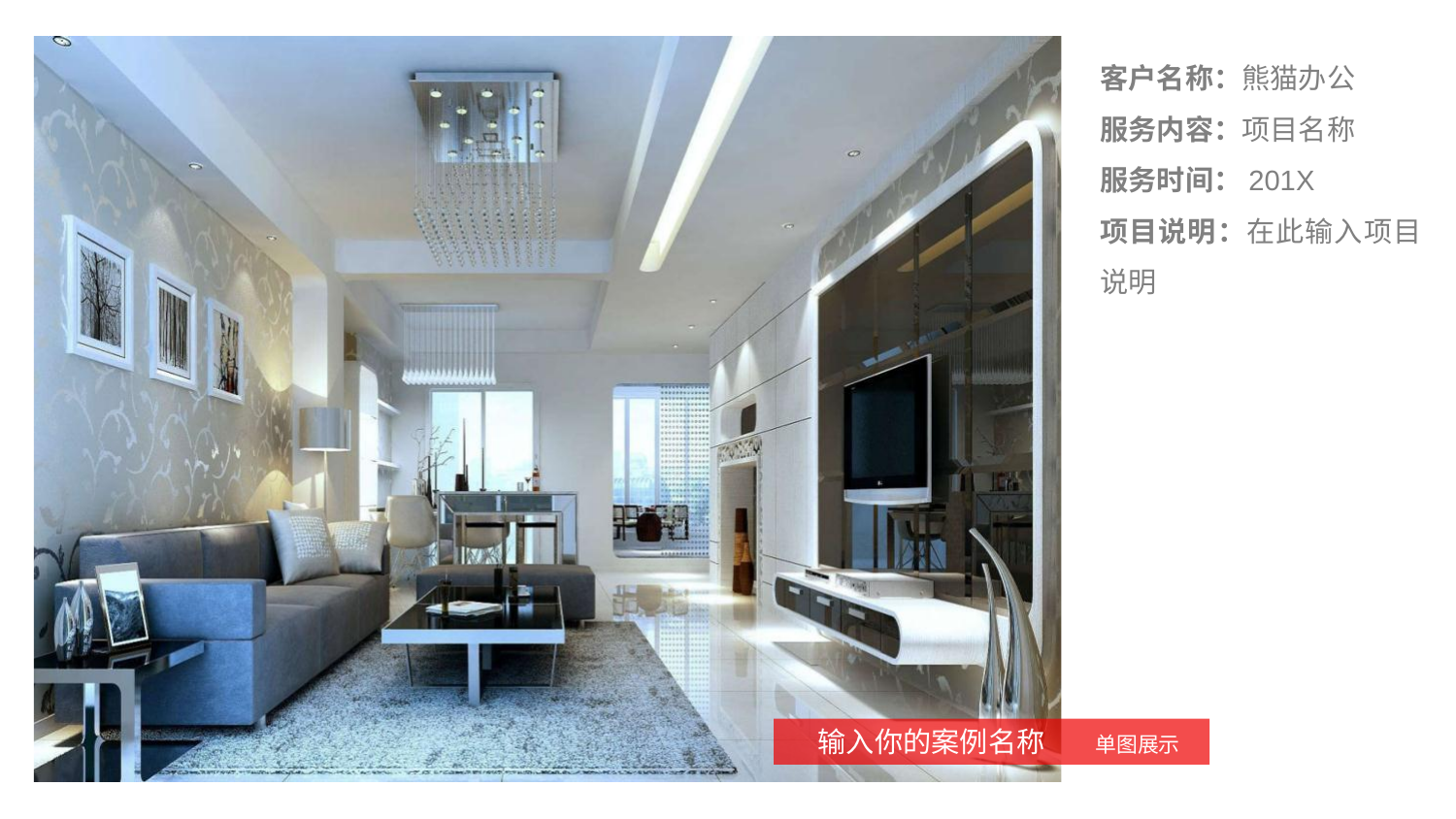

客户名称：熊猫办公
服务内容：项目名称
服务时间：201X
项目说明：在此输入项目说明

输入你的案例名称        单图展示